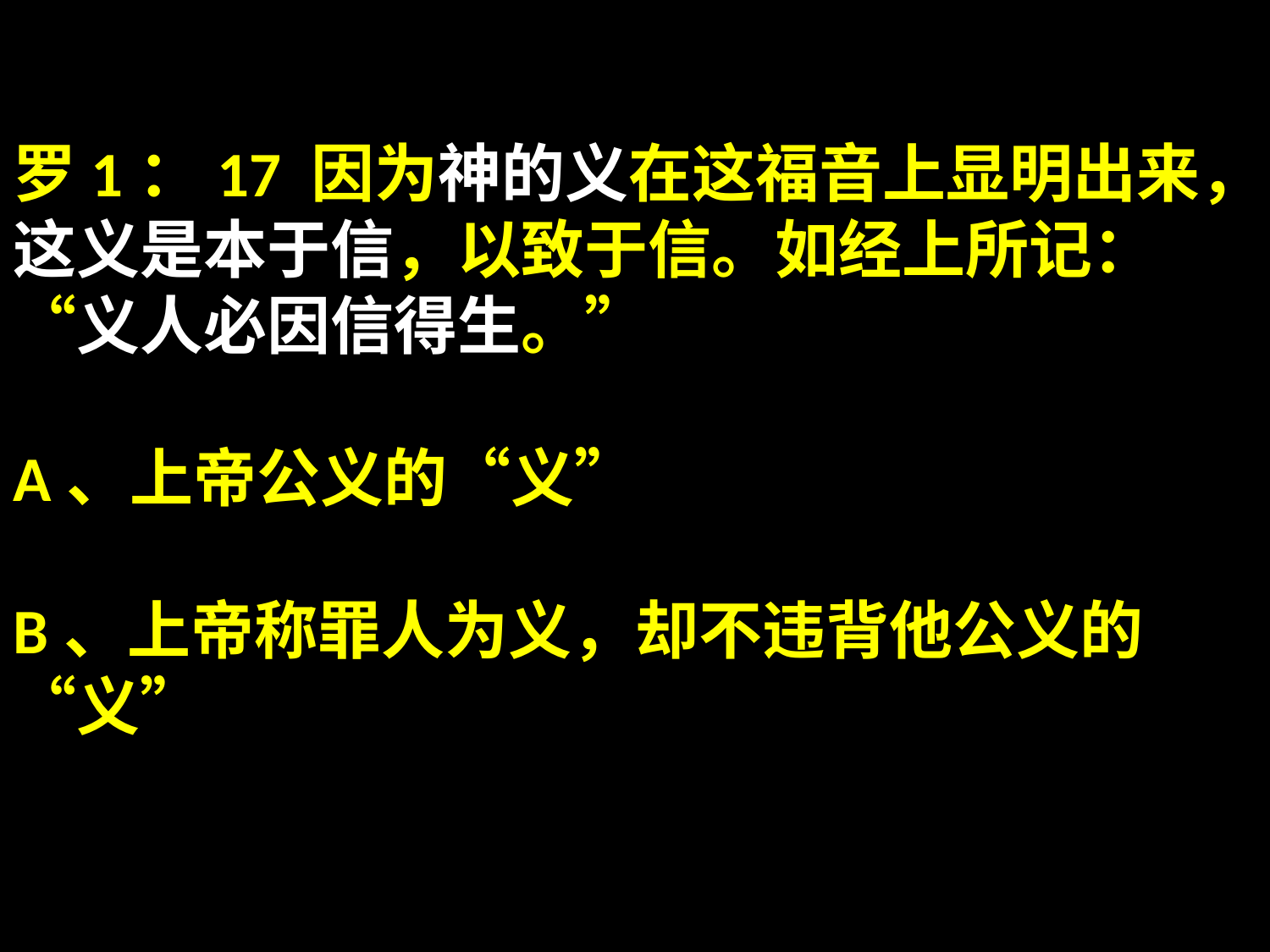

罗1：17 因为神的义在这福音上显明出来，这义是本于信，以致于信。如经上所记：“义人必因信得生。”
A、上帝公义的“义”
B、上帝称罪人为义，却不违背他公义的“义”